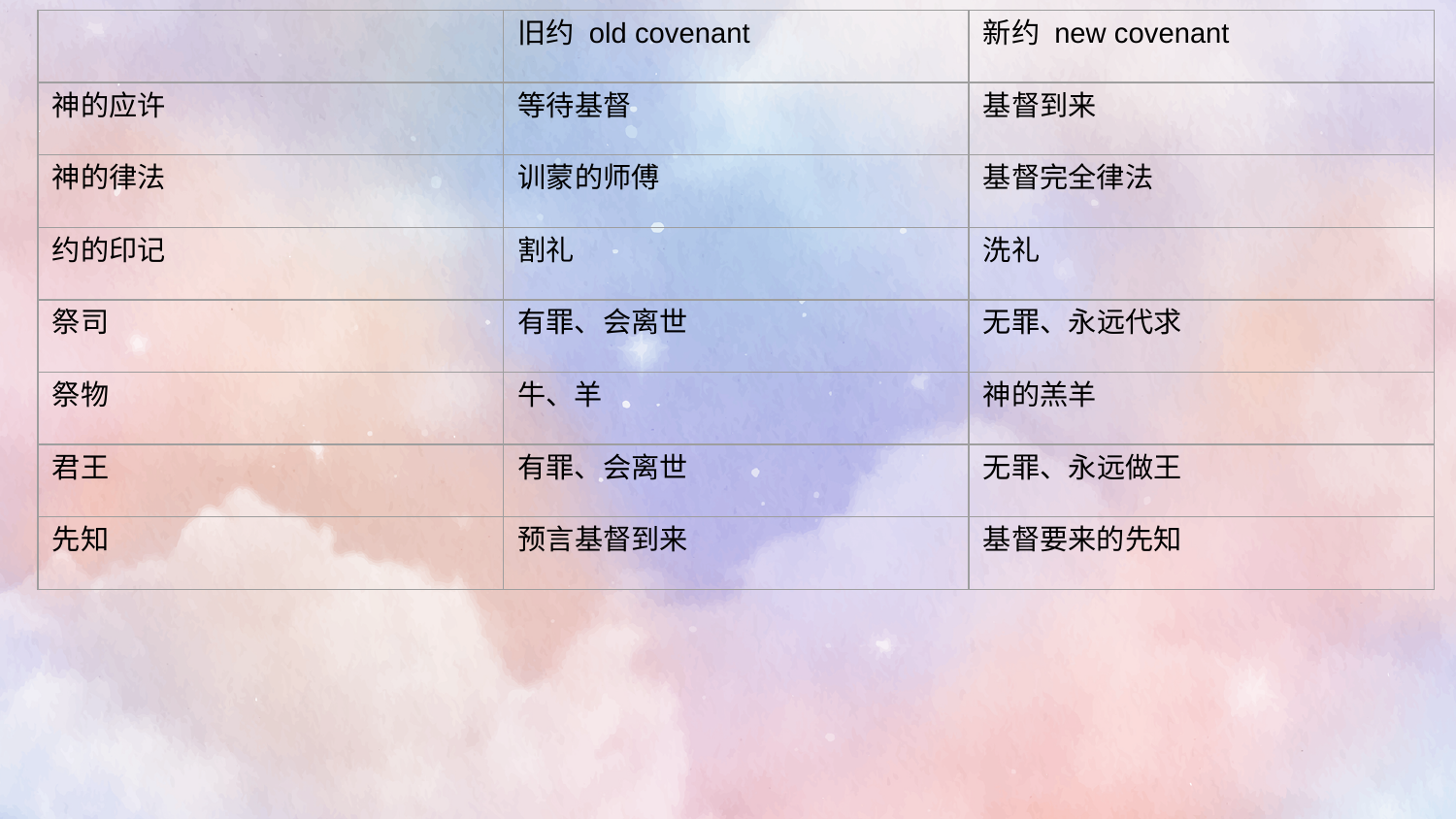

|  | 旧约 old covenant | 新约 new covenant |
| --- | --- | --- |
| 神的应许 | 等待基督 | 基督到来 |
| 神的律法 | 训蒙的师傅 | 基督完全律法 |
| 约的印记 | 割礼 | 洗礼 |
| 祭司 | 有罪、会离世 | 无罪、永远代求 |
| 祭物 | 牛、羊 | 神的羔羊 |
| 君王 | 有罪、会离世 | 无罪、永远做王 |
| 先知 | 预言基督到来 | 基督要来的先知 |